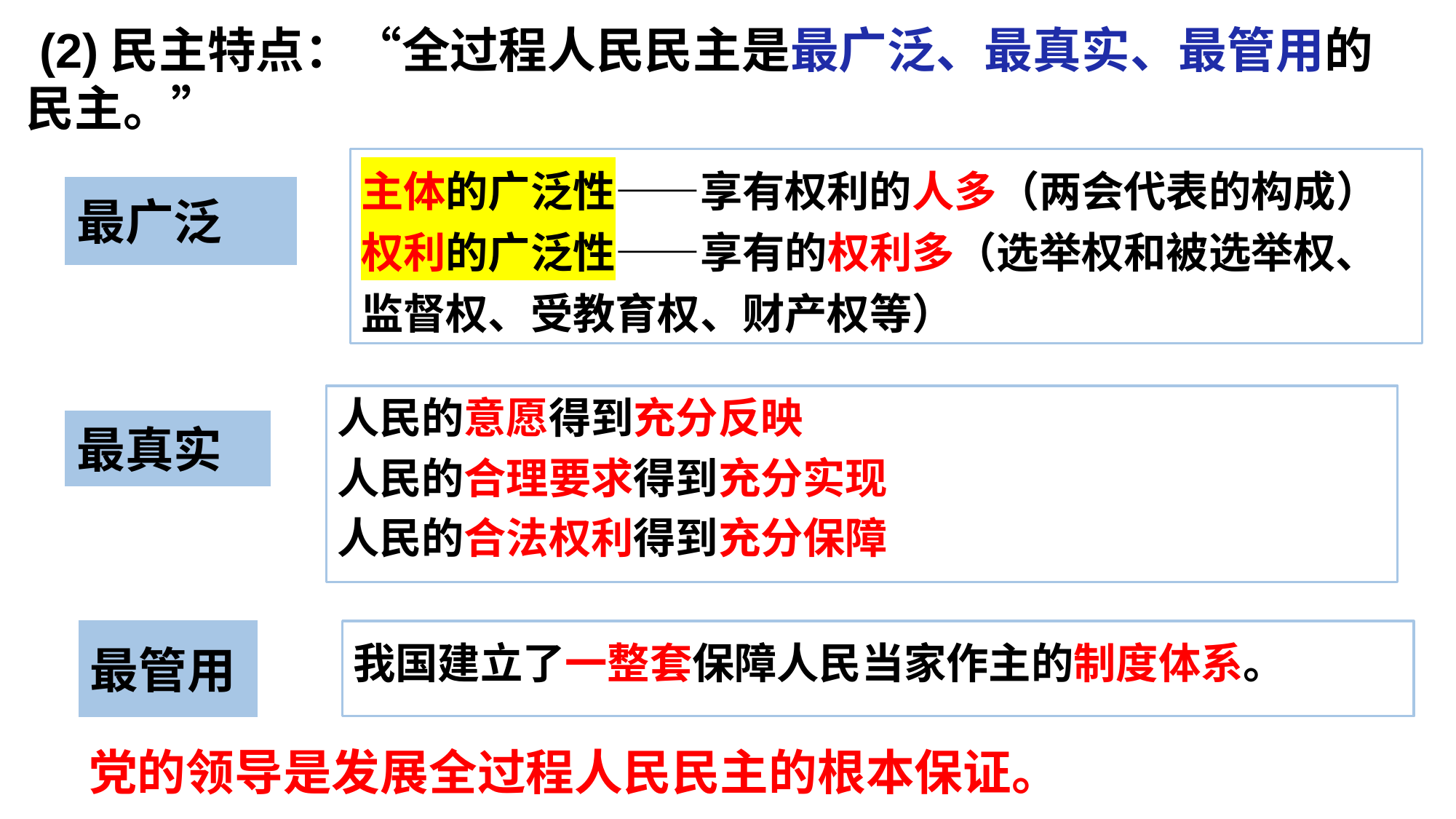

(2)民主特点：“全过程人民民主是最广泛、最真实、最管用的民主。”
主体的广泛性——享有权利的人多（两会代表的构成）
权利的广泛性——享有的权利多（选举权和被选举权、监督权、受教育权、财产权等）
最广泛
人民的意愿得到充分反映
人民的合理要求得到充分实现
人民的合法权利得到充分保障
最真实
最管用
我国建立了一整套保障人民当家作主的制度体系。
 党的领导是发展全过程人民民主的根本保证。